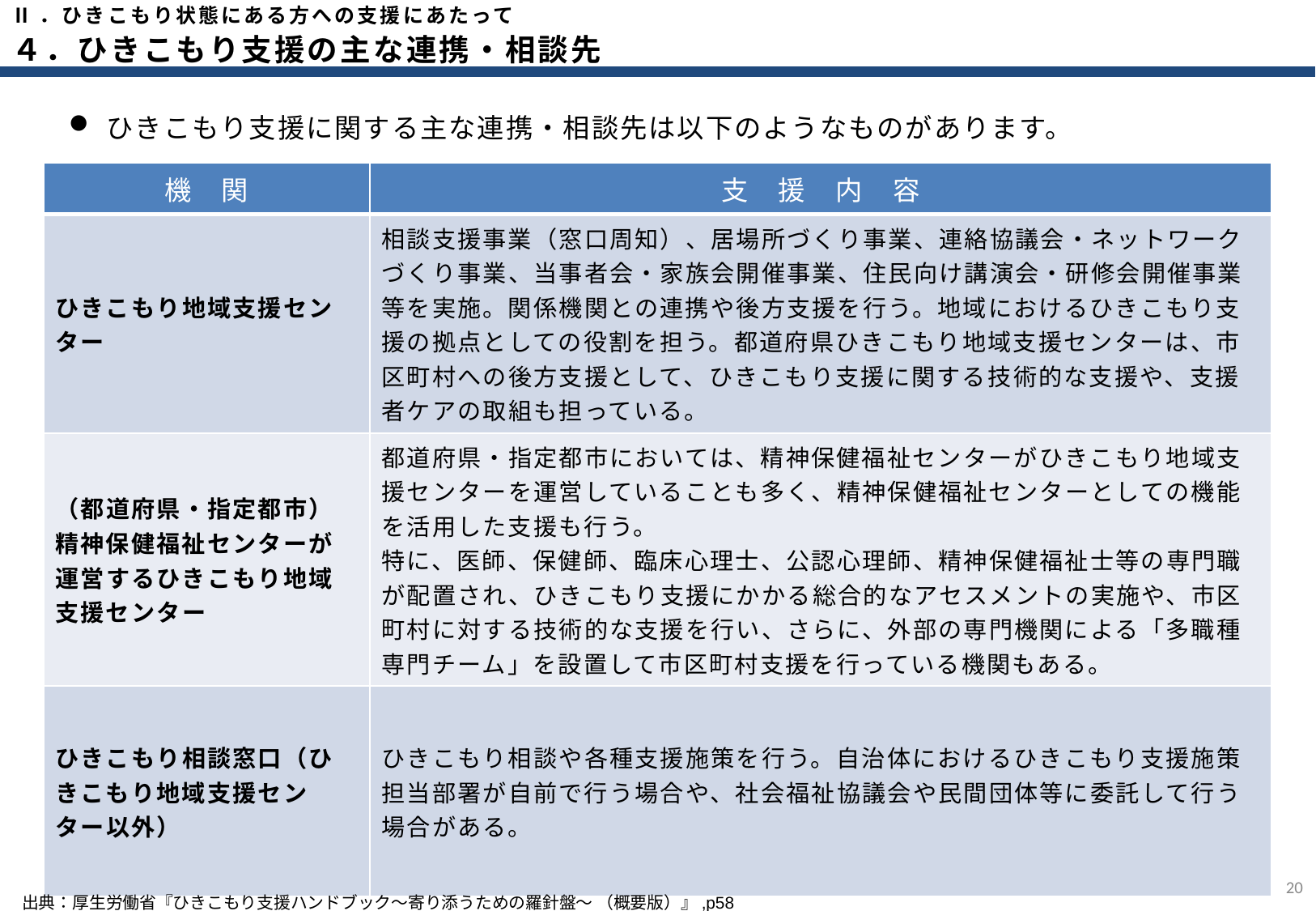

Ⅱ．ひきこもり状態にある方への支援にあたって

４．ひきこもり支援の主な連携・相談先
ひきこもり支援に関する主な連携・相談先は以下のようなものがあります。
| 機　関 | 支　援　内　容 |
| --- | --- |
| ひきこもり地域支援センター | 相談支援事業（窓口周知）、居場所づくり事業、連絡協議会・ネットワークづくり事業、当事者会・家族会開催事業、住民向け講演会・研修会開催事業等を実施。関係機関との連携や後方支援を行う。地域におけるひきこもり支援の拠点としての役割を担う。都道府県ひきこもり地域支援センターは、市区町村への後方支援として、ひきこもり支援に関する技術的な支援や、支援者ケアの取組も担っている。 |
| （都道府県・指定都市）精神保健福祉センターが運営するひきこもり地域支援センター | 都道府県・指定都市においては、精神保健福祉センターがひきこもり地域支援センターを運営していることも多く、精神保健福祉センターとしての機能を活用した支援も行う。 特に、医師、保健師、臨床心理士、公認心理師、精神保健福祉士等の専門職が配置され、ひきこもり支援にかかる総合的なアセスメントの実施や、市区町村に対する技術的な支援を行い、さらに、外部の専門機関による「多職種専門チーム」を設置して市区町村支援を行っている機関もある。 |
| ひきこもり相談窓口（ひきこもり地域支援センター以外） | ひきこもり相談や各種支援施策を行う。自治体におけるひきこもり支援施策担当部署が自前で行う場合や、社会福祉協議会や民間団体等に委託して行う場合がある。 |
20
出典：厚生労働省『ひきこもり支援ハンドブック～寄り添うための羅針盤～ （概要版）』,p58